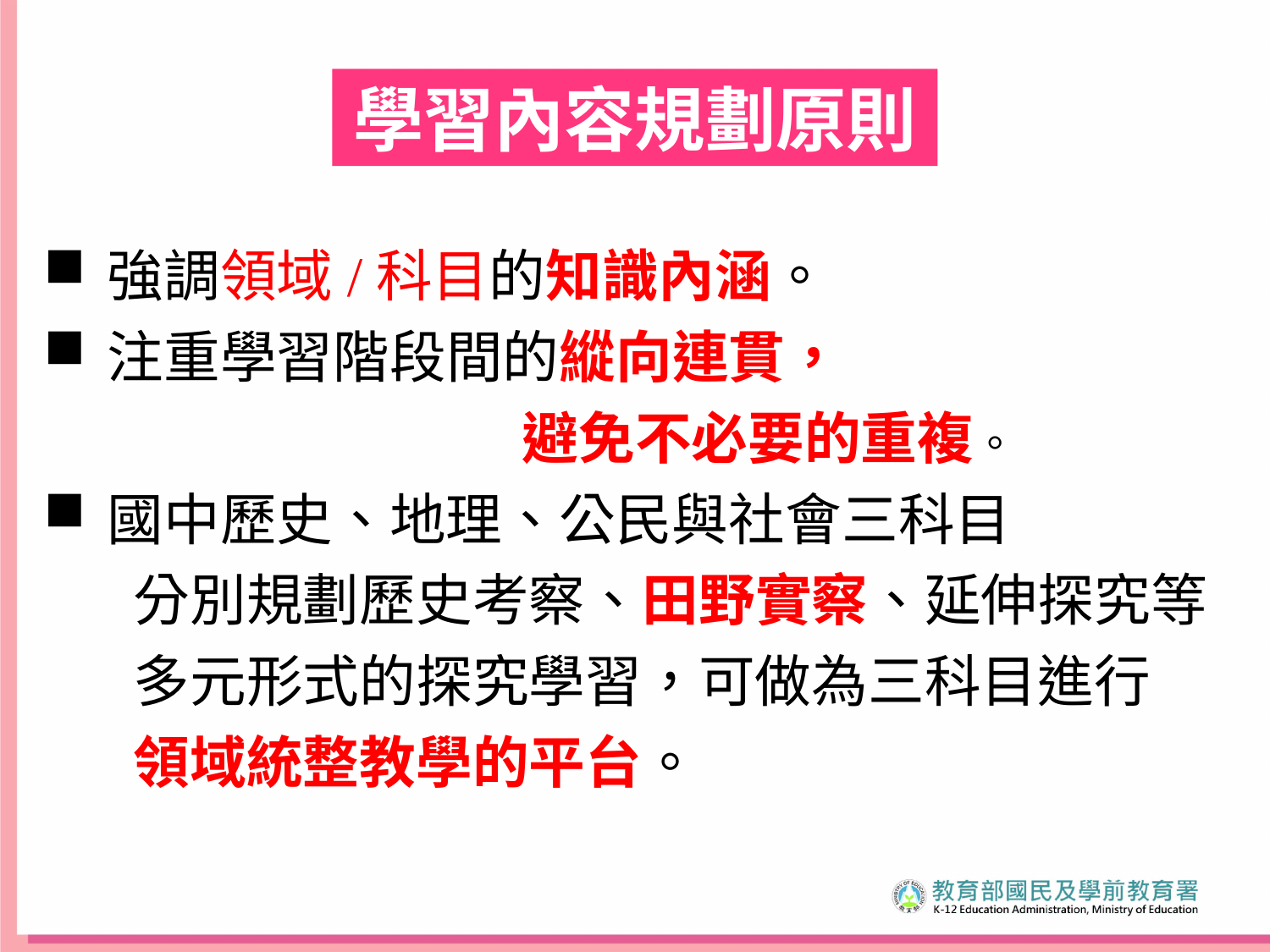

學習內容規劃原則
強調領域/科目的知識內涵。
注重學習階段間的縱向連貫，
                                    避免不必要的重複。
國中歷史、地理、公民與社會三科目
      分別規劃歷史考察、田野實察、延伸探究等
      多元形式的探究學習，可做為三科目進行
      領域統整教學的平台。